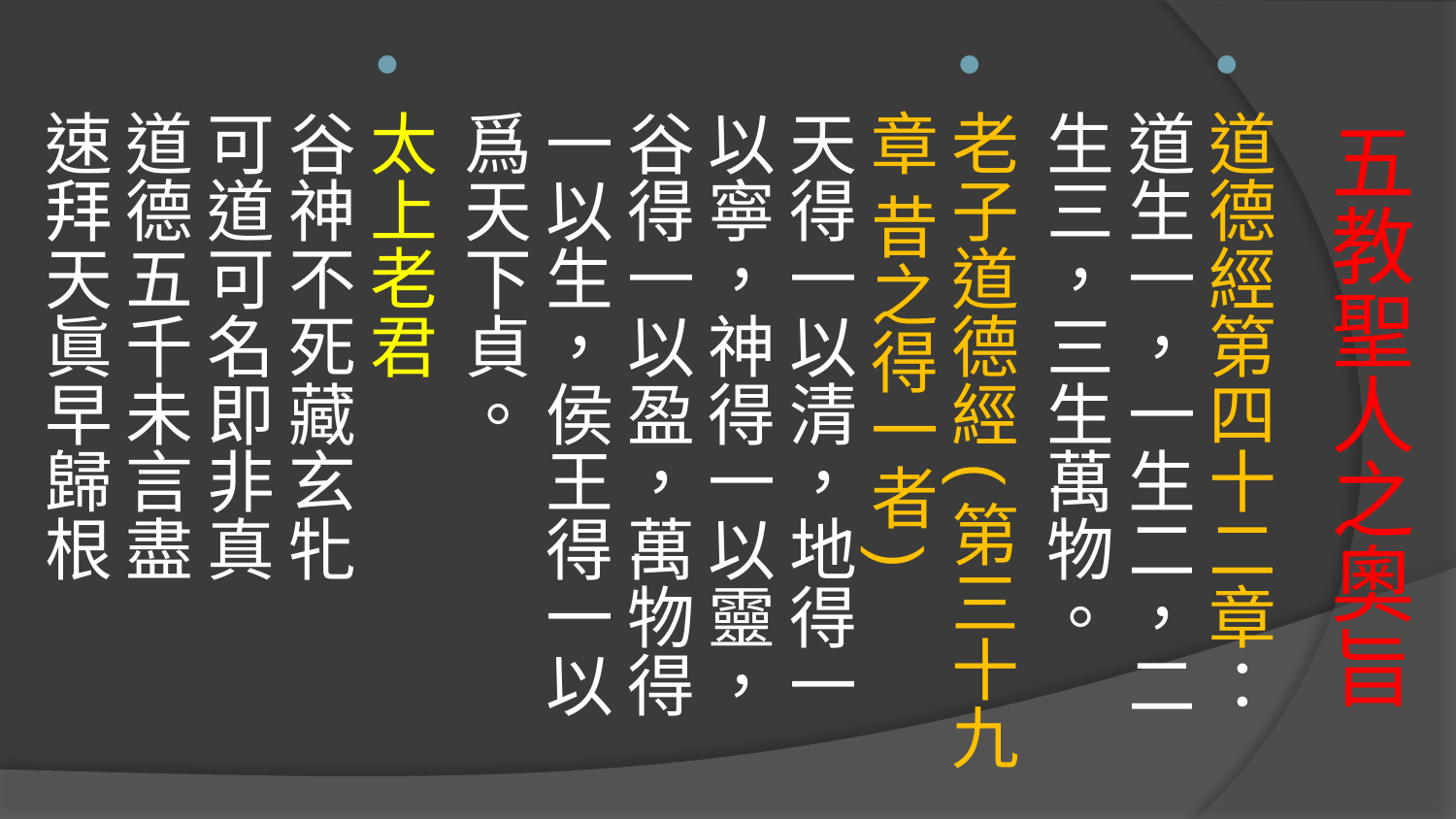

道德經第四十二章：道生一，一生二，二生三，三生萬物。
老子道德經(第三十九章 昔之得一者)
天得一以清，地得一以寧，神得一以靈，谷得一以盈，萬物得一以生，侯王得一以爲天下貞。
太上老君 
谷神不死藏玄牝
可道可名即非真 
道德五千未言盡
速拜天眞早歸根
# 五教聖人之奧旨